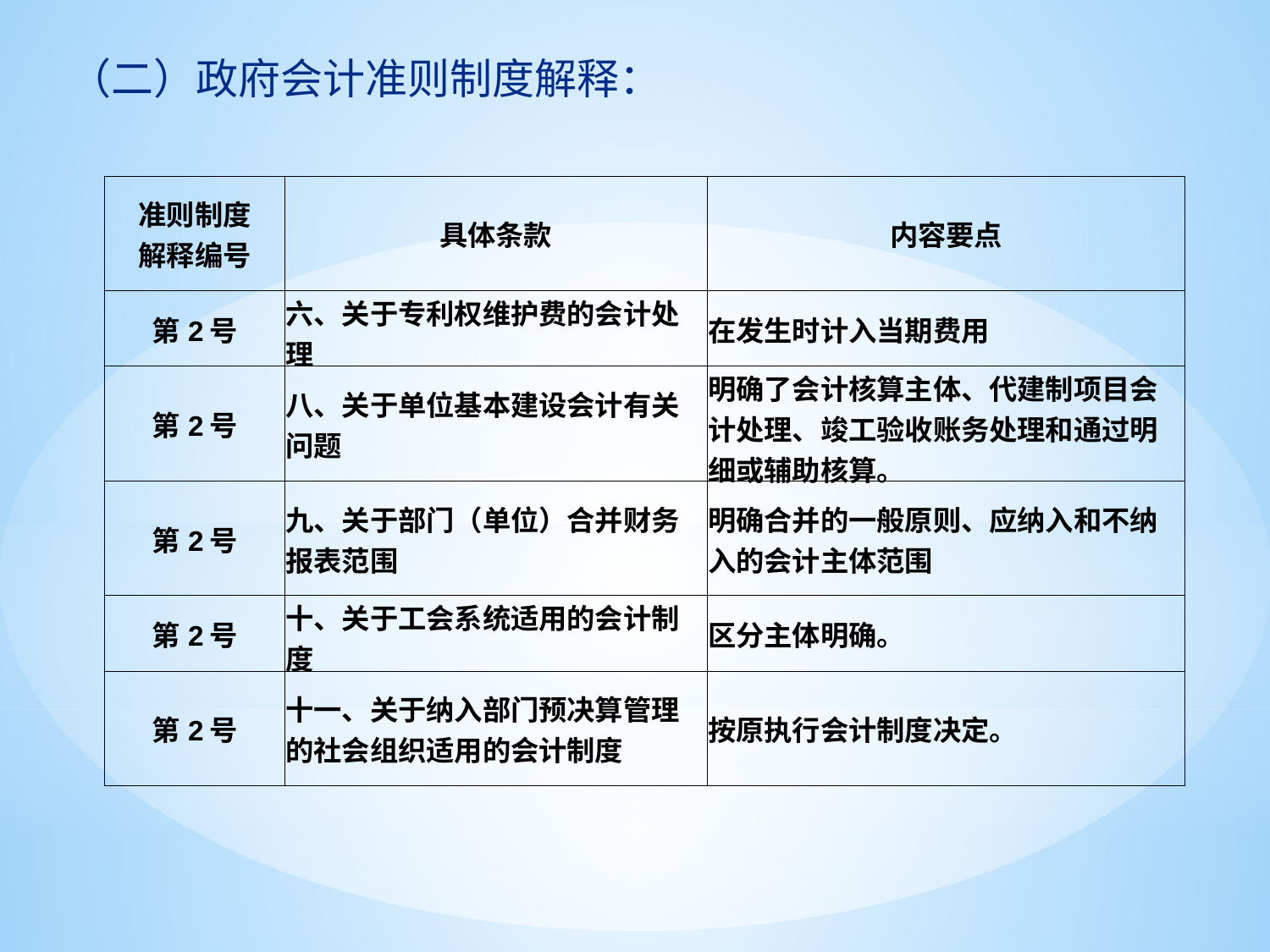

（二）政府会计准则制度解释：
| 准则制度 解释编号 | 具体条款 | 内容要点 |
| --- | --- | --- |
| 第2号 | 六、关于专利权维护费的会计处理 | 在发生时计入当期费用 |
| 第2号 | 八、关于单位基本建设会计有关问题 | 明确了会计核算主体、代建制项目会计处理、竣工验收账务处理和通过明细或辅助核算。 |
| 第2号 | 九、关于部门（单位）合并财务报表范围 | 明确合并的一般原则、应纳入和不纳入的会计主体范围 |
| 第2号 | 十、关于工会系统适用的会计制度 | 区分主体明确。 |
| 第2号 | 十一、关于纳入部门预决算管理的社会组织适用的会计制度 | 按原执行会计制度决定。 |